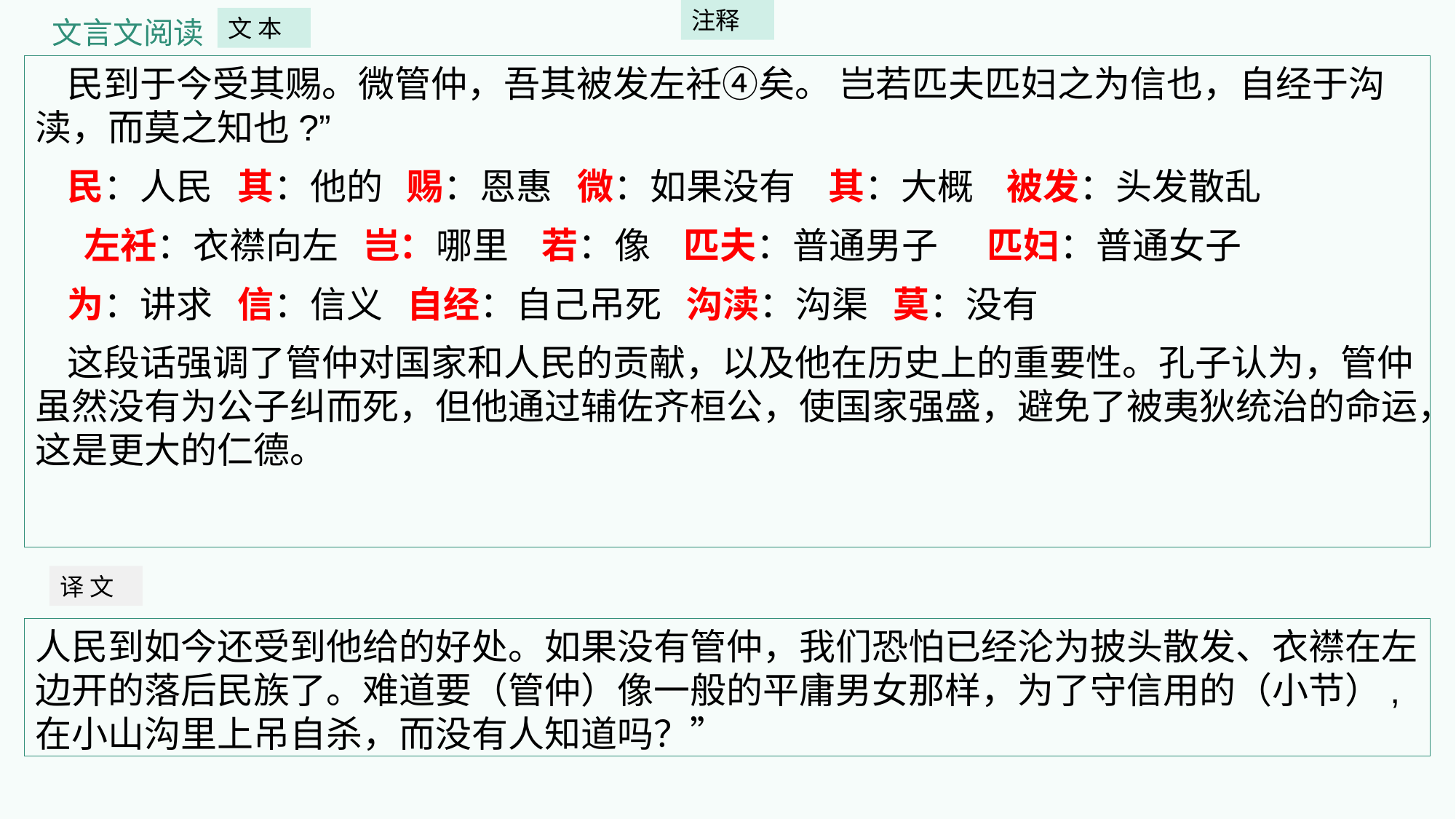

注释
文言文阅读
文 本
民到于今受其赐。微管仲，吾其被发左衽④矣。 岂若匹夫匹妇之为信也，自经于沟渎，而莫之知也?”
民：人民   其：他的   赐：恩惠   微：如果没有    其：大概    被发：头发散乱
 左衽：衣襟向左   岂：哪里    若：像    匹夫：普通男子      匹妇：普通女子
为：讲求   信：信义   自经：自己吊死   沟渎：沟渠   莫：没有
这段话强调了管仲对国家和人民的贡献，以及他在历史上的重要性。孔子认为，管仲虽然没有为公子纠而死，但他通过辅佐齐桓公，使国家强盛，避免了被夷狄统治的命运，这是更大的仁德。

译 文
人民到如今还受到他给的好处。如果没有管仲，我们恐怕已经沦为披头散发、衣襟在左边开的落后民族了。难道要（管仲）像一般的平庸男女那样，为了守信用的（小节）,在小山沟里上吊自杀，而没有人知道吗？”